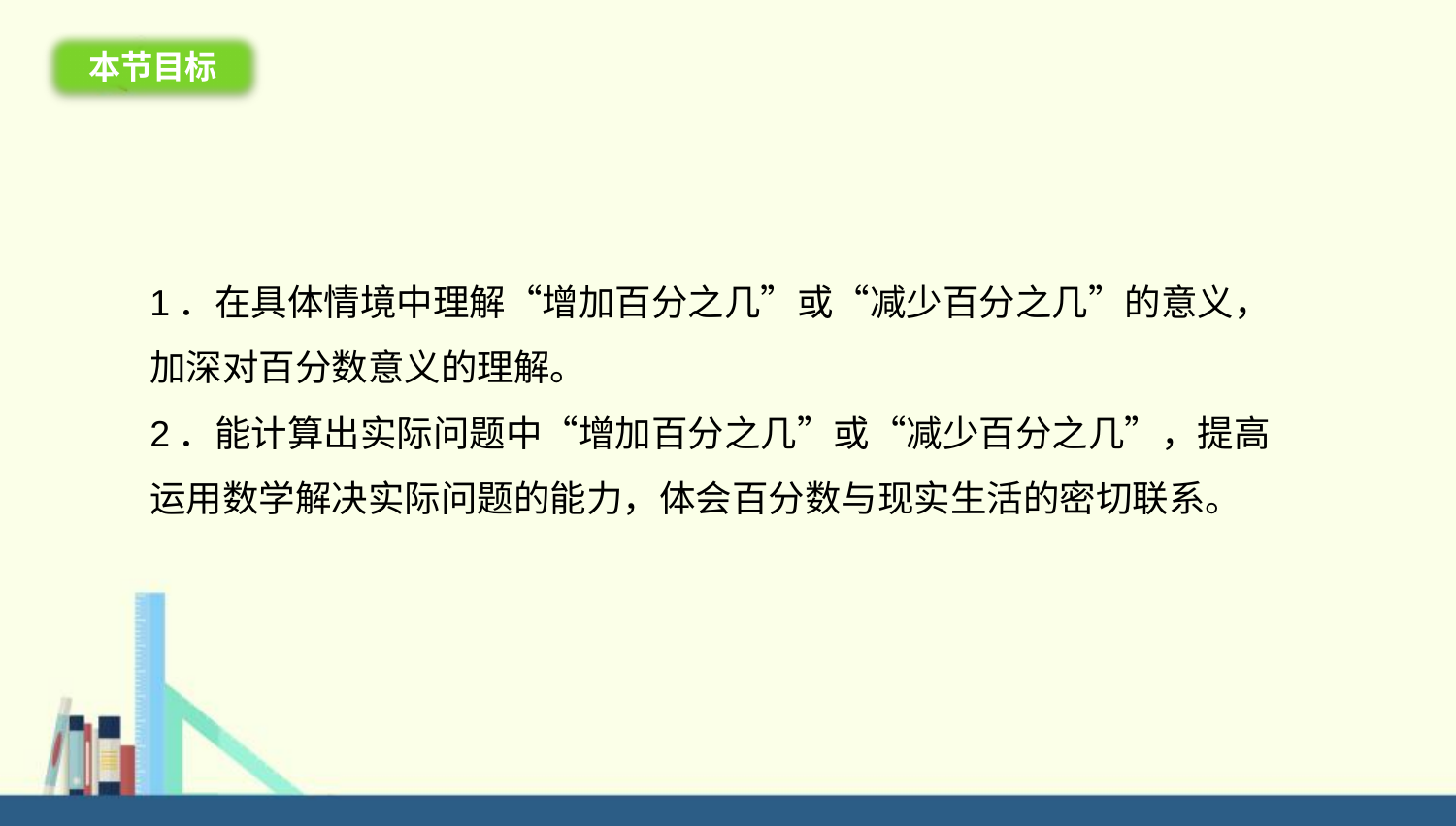

本节目标
1．在具体情境中理解“增加百分之几”或“减少百分之几”的意义，加深对百分数意义的理解。
2．能计算出实际问题中“增加百分之几”或“减少百分之几”，提高运用数学解决实际问题的能力，体会百分数与现实生活的密切联系。